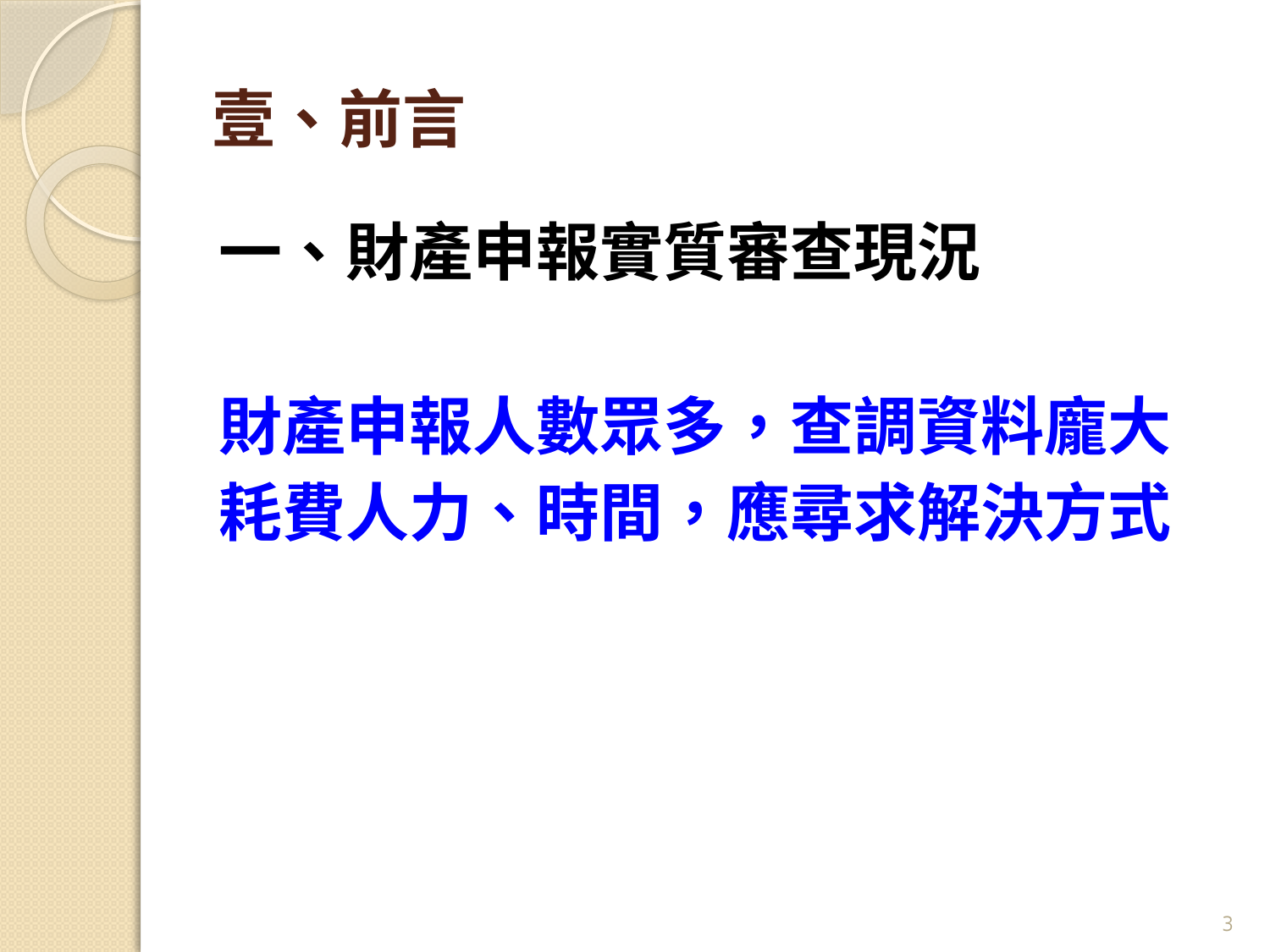

# 壹、前言
一、財產申報實質審查現況

財產申報人數眾多，查調資料龐大
耗費人力、時間，應尋求解決方式

3